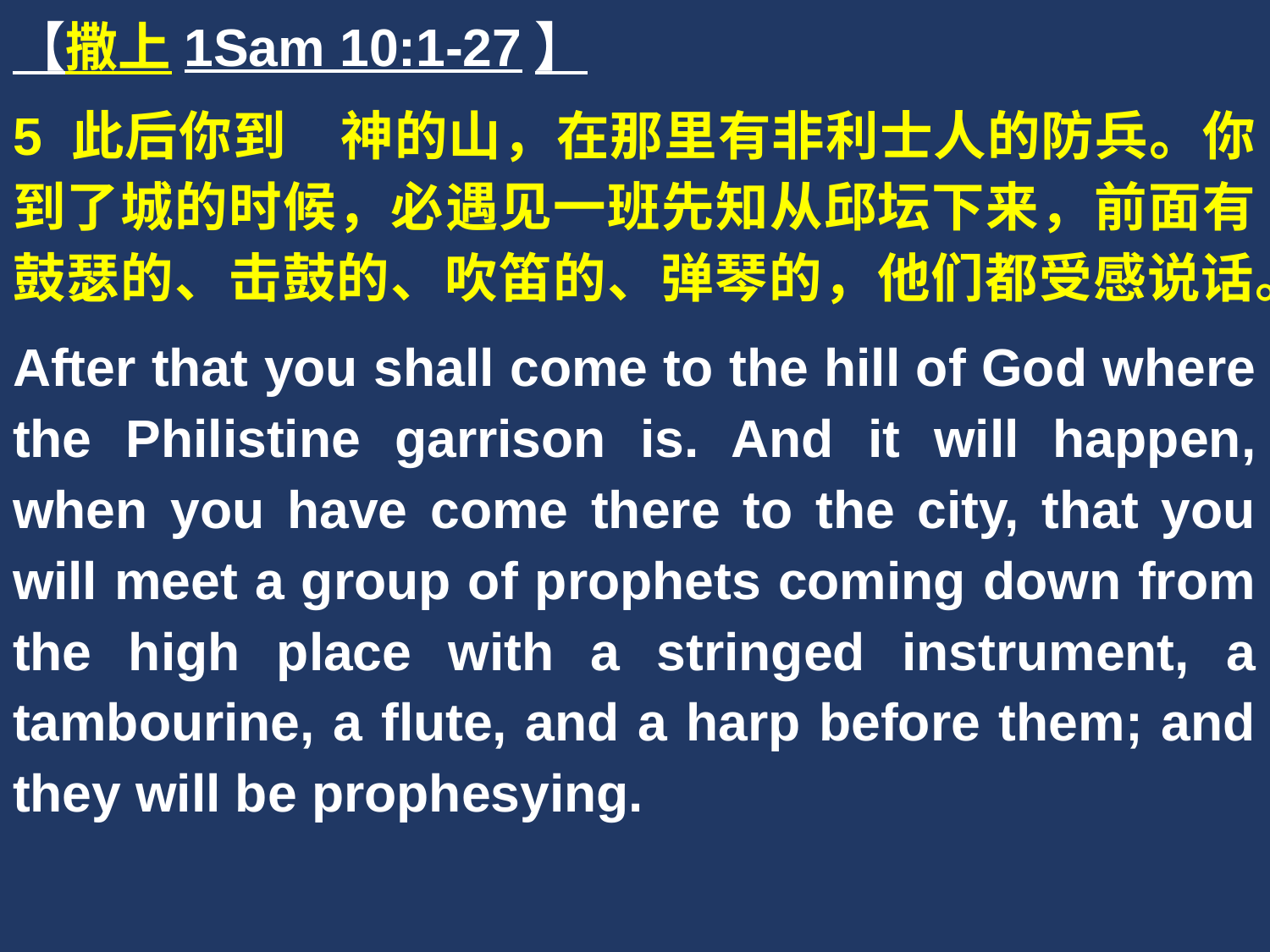

【撒上1Sam 10:1-27】
5 此后你到　神的山，在那里有非利士人的防兵。你到了城的时候，必遇见一班先知从邱坛下来，前面有鼓瑟的、击鼓的、吹笛的、弹琴的，他们都受感说话。
After that you shall come to the hill of God where the Philistine garrison is. And it will happen, when you have come there to the city, that you will meet a group of prophets coming down from the high place with a stringed instrument, a tambourine, a flute, and a harp before them; and they will be prophesying.